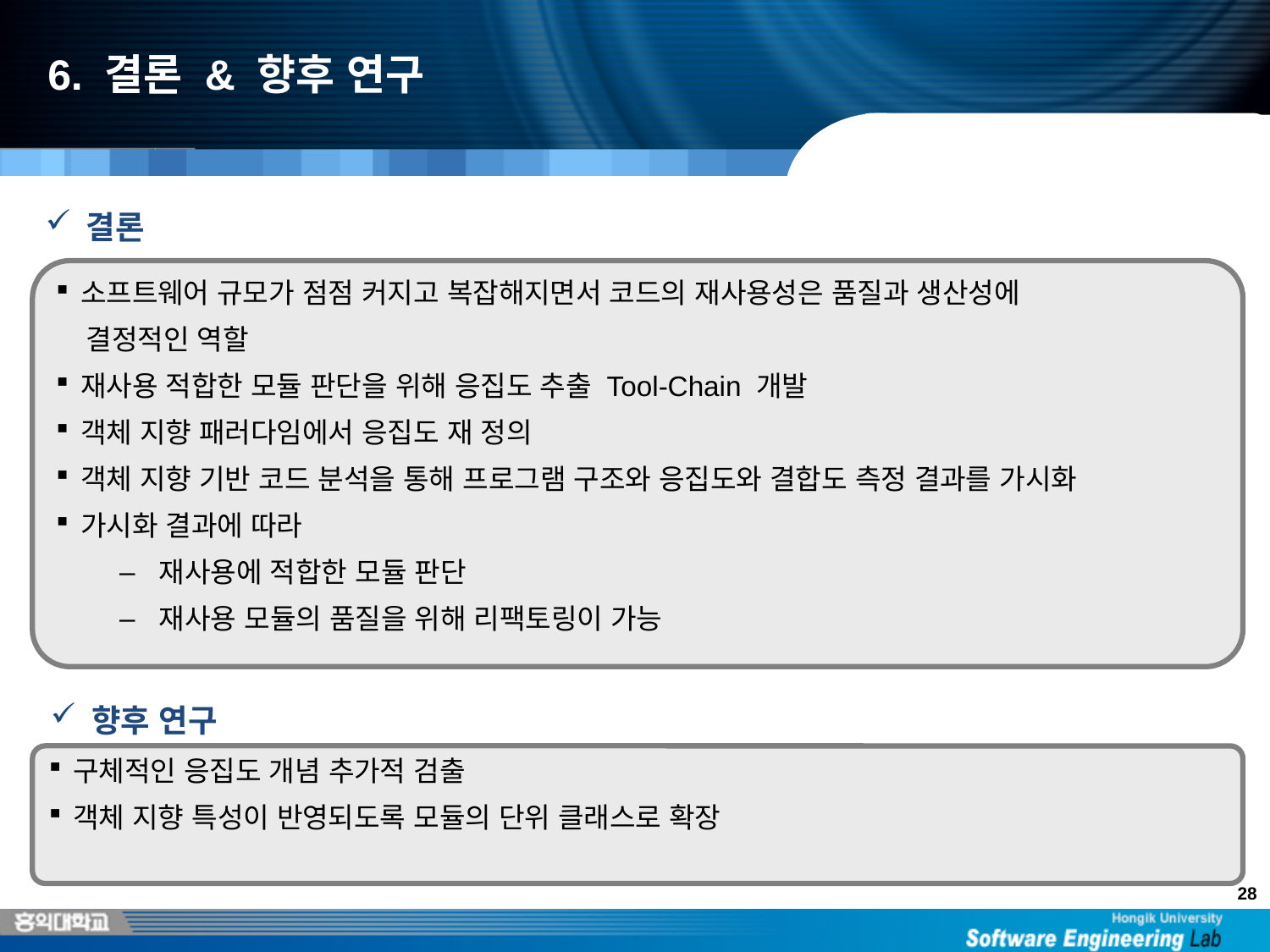

# 6. 결론 & 향후 연구
 결론
소프트웨어 규모가 점점 커지고 복잡해지면서 코드의 재사용성은 품질과 생산성에
   결정적인 역할
재사용 적합한 모듈 판단을 위해 응집도 추출 Tool-Chain 개발
객체 지향 패러다임에서 응집도 재 정의
객체 지향 기반 코드 분석을 통해 프로그램 구조와 응집도와 결합도 측정 결과를 가시화
가시화 결과에 따라
재사용에 적합한 모듈 판단
재사용 모듈의 품질을 위해 리팩토링이 가능

 향후 연구
구체적인 응집도 개념 추가적 검출
객체 지향 특성이 반영되도록 모듈의 단위 클래스로 확장
28